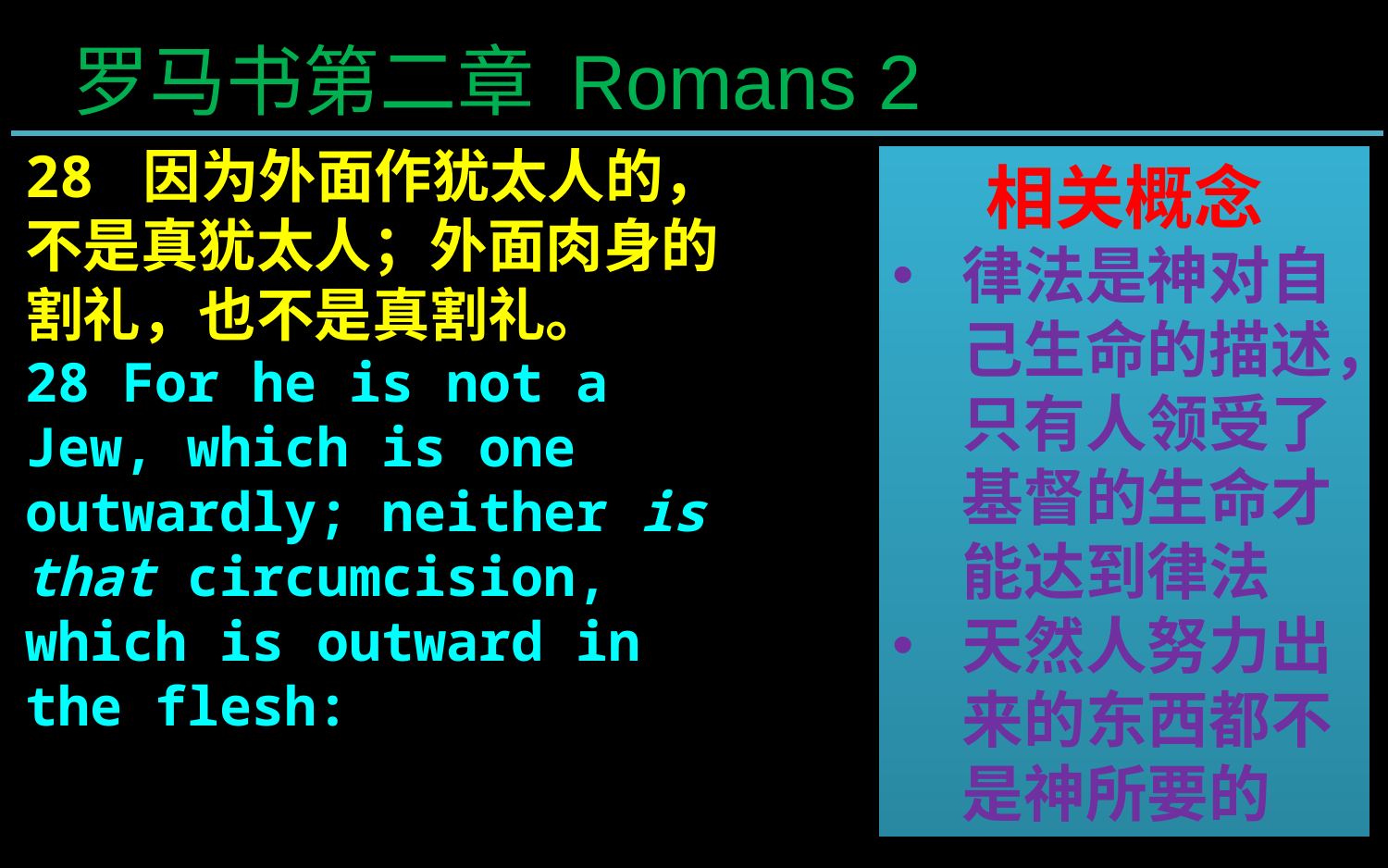

罗马书第二章 Romans 2
28 因为外面作犹太人的，不是真犹太人；外面肉身的割礼，也不是真割礼。
28 For he is not a Jew, which is one outwardly; neither is that circumcision, which is outward in the flesh:
相关概念
律法是神对自己生命的描述，只有人领受了基督的生命才能达到律法
天然人努力出来的东西都不是神所要的